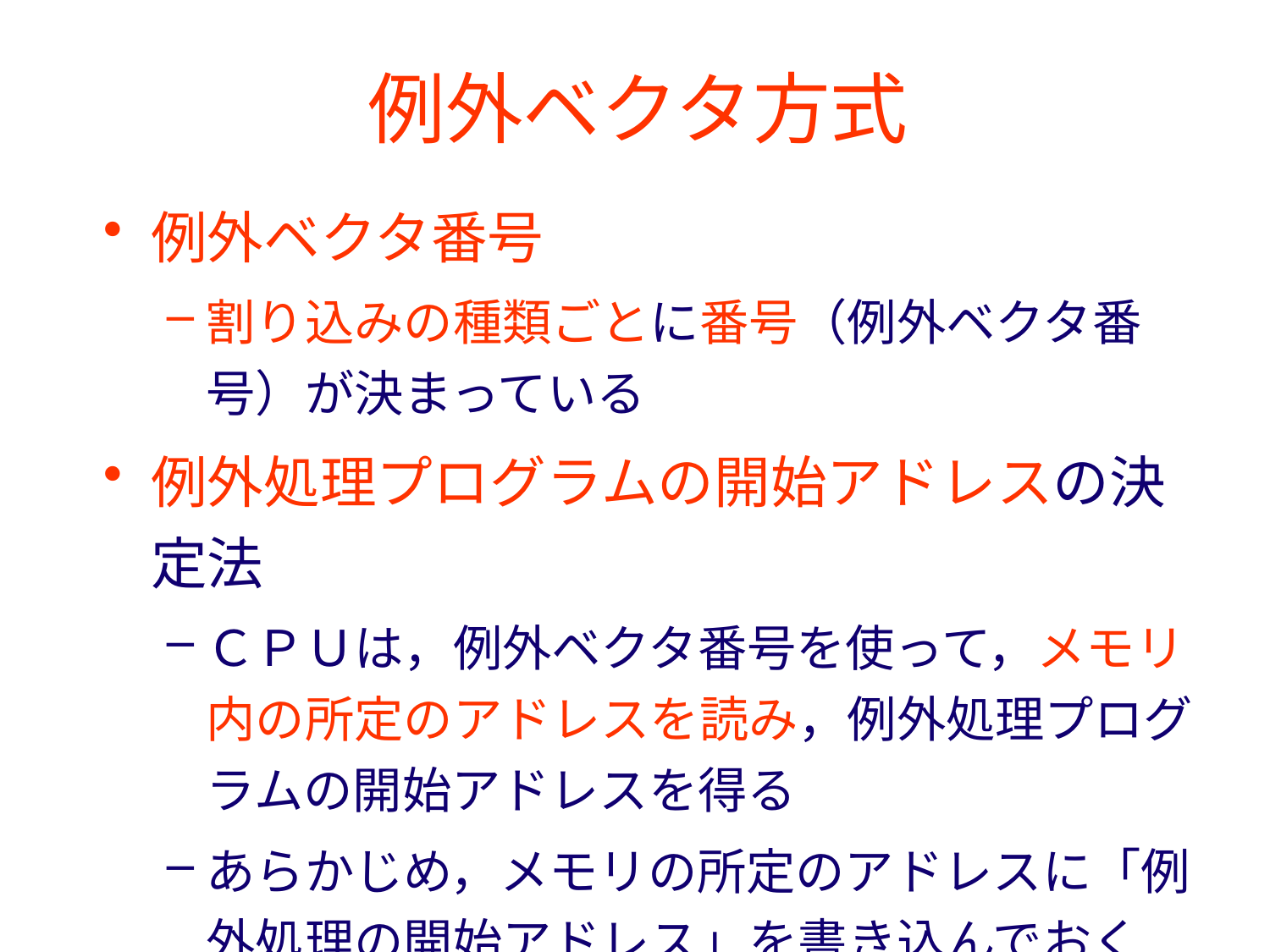

# 例外ベクタ方式
例外ベクタ番号
割り込みの種類ごとに番号（例外ベクタ番号）が決まっている
例外処理プログラムの開始アドレスの決定法
ＣＰＵは，例外ベクタ番号を使って，メモリ内の所定のアドレスを読み，例外処理プログラムの開始アドレスを得る
あらかじめ，メモリの所定のアドレスに「例外処理の開始アドレス」を書き込んでおく